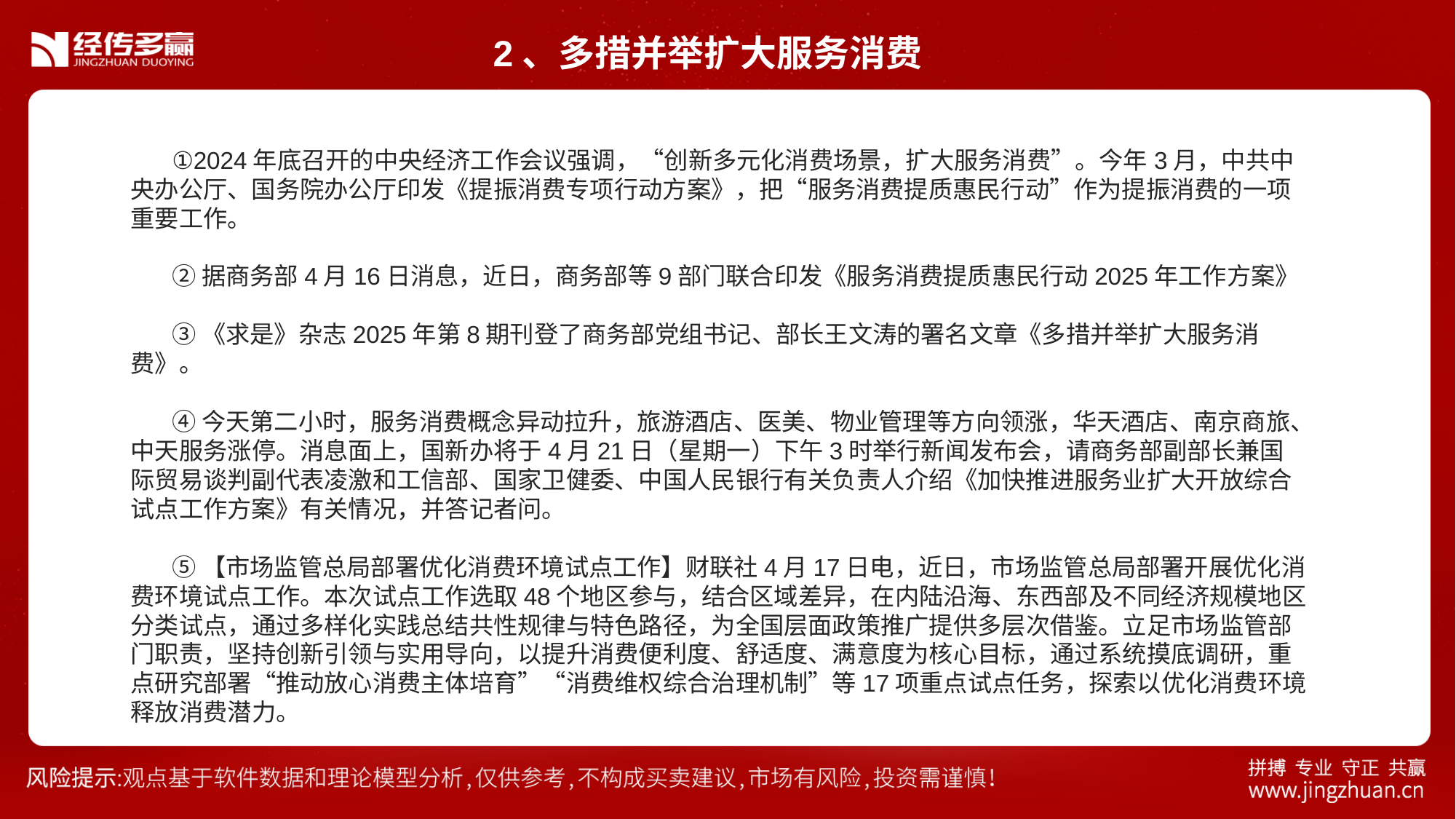

2、多措并举扩大服务消费
①2024年底召开的中央经济工作会议强调，“创新多元化消费场景，扩大服务消费”。今年3月，中共中央办公厅、国务院办公厅印发《提振消费专项行动方案》，把“服务消费提质惠民行动”作为提振消费的一项重要工作。

②据商务部4月16日消息，近日，商务部等9部门联合印发《服务消费提质惠民行动2025年工作方案》

③《求是》杂志2025年第8期刊登了商务部党组书记、部长王文涛的署名文章《多措并举扩大服务消费》。

④今天第二小时，服务消费概念异动拉升，旅游酒店、医美、物业管理等方向领涨，华天酒店、南京商旅、中天服务涨停。消息面上，国新办将于4月21日（星期一）下午3时举行新闻发布会，请商务部副部长兼国际贸易谈判副代表凌激和工信部、国家卫健委、中国人民银行有关负责人介绍《加快推进服务业扩大开放综合试点工作方案》有关情况，并答记者问。

⑤【市场监管总局部署优化消费环境试点工作】财联社4月17日电，近日，市场监管总局部署开展优化消费环境试点工作。本次试点工作选取48个地区参与，结合区域差异，在内陆沿海、东西部及不同经济规模地区分类试点，通过多样化实践总结共性规律与特色路径，为全国层面政策推广提供多层次借鉴。立足市场监管部门职责，坚持创新引领与实用导向，以提升消费便利度、舒适度、满意度为核心目标，通过系统摸底调研，重点研究部署“推动放心消费主体培育”“消费维权综合治理机制”等17项重点试点任务，探索以优化消费环境释放消费潜力。